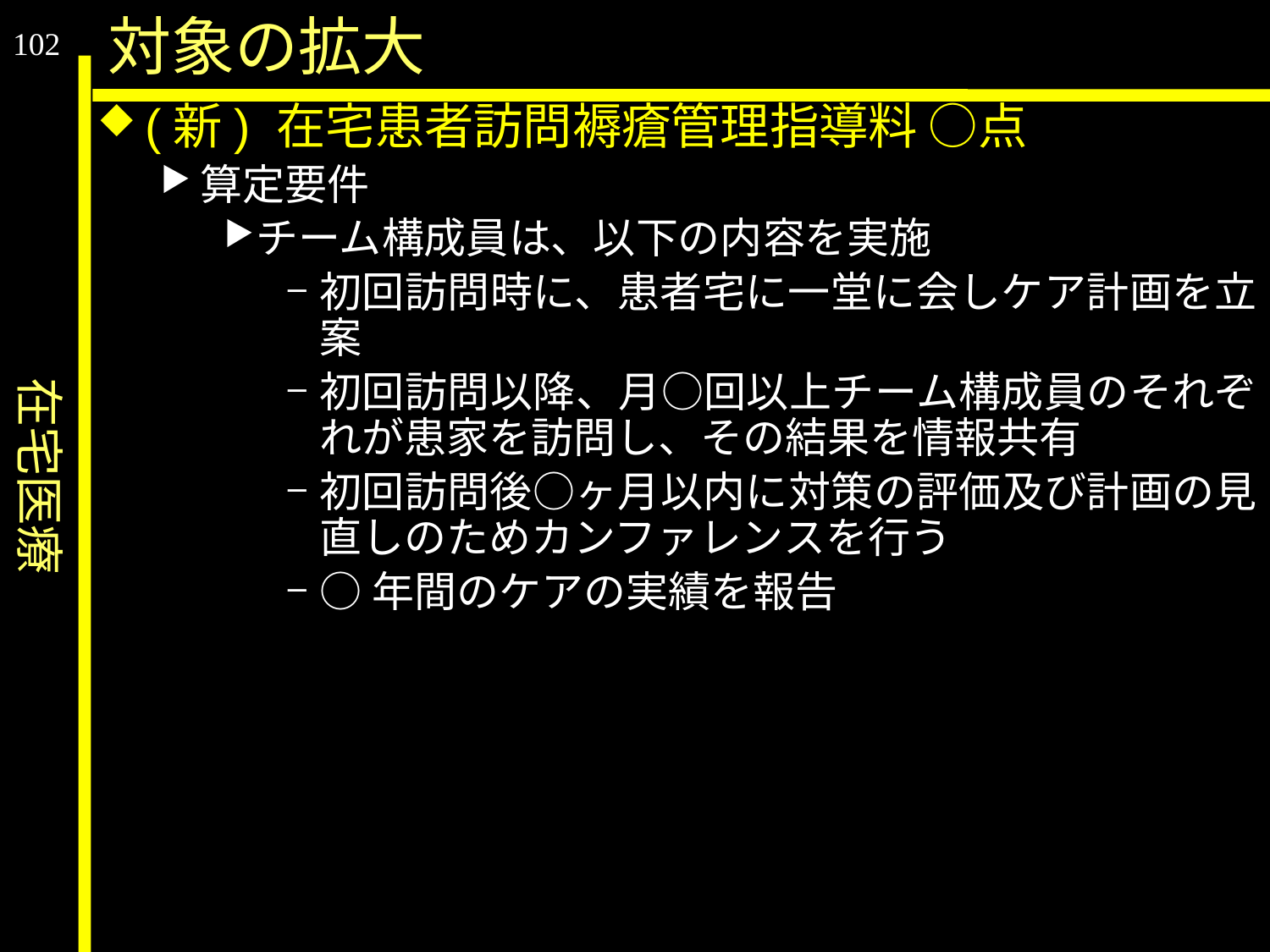

在宅医療
対象の拡大
102

(新) 在宅患者訪問褥瘡管理指導料 ○点
算定要件
チーム構成員は、以下の内容を実施
初回訪問時に、患者宅に一堂に会しケア計画を立案
初回訪問以降、月○回以上チーム構成員のそれぞれが患家を訪問し、その結果を情報共有
初回訪問後○ヶ月以内に対策の評価及び計画の見直しのためカンファレンスを行う
○年間のケアの実績を報告